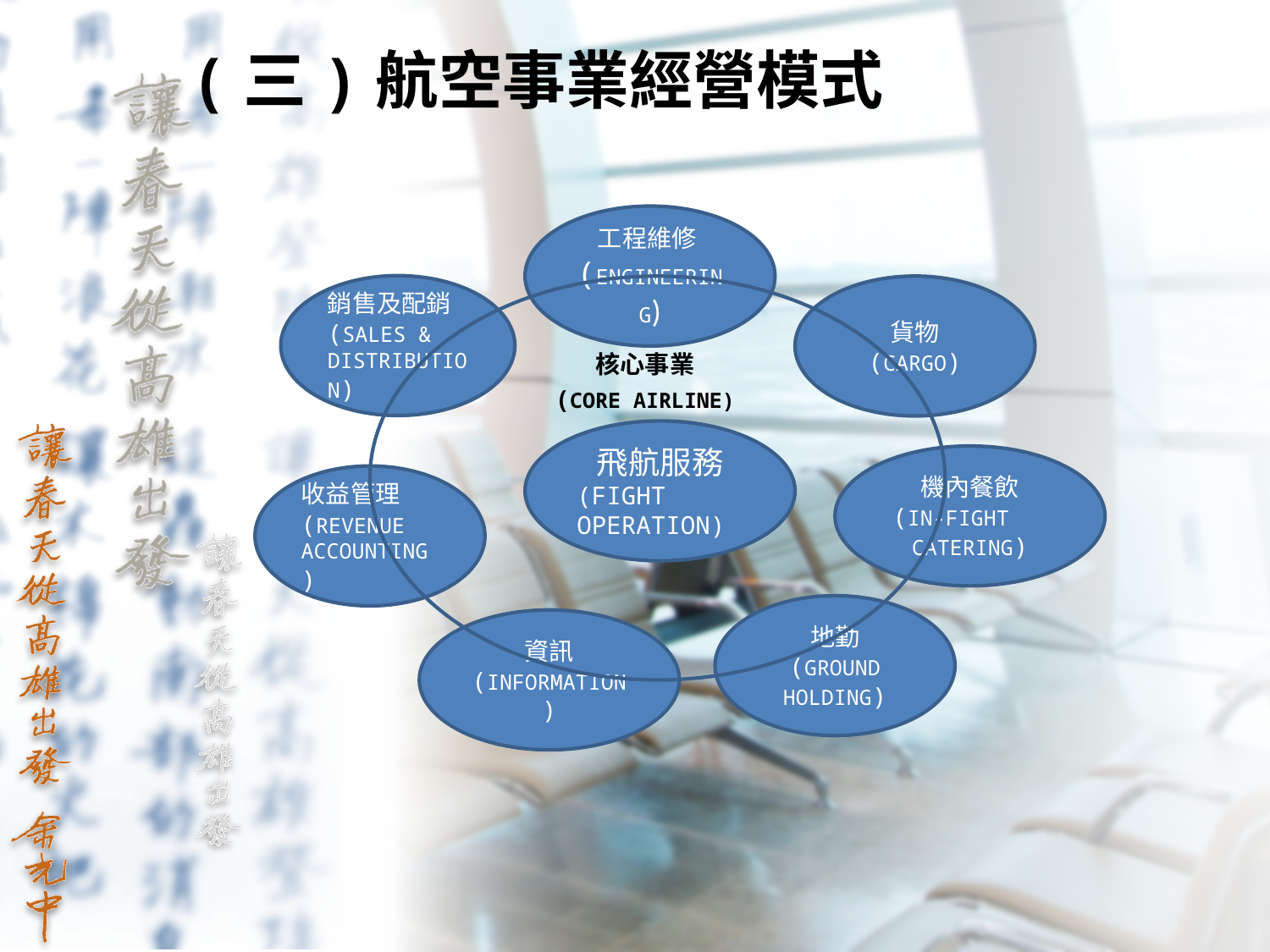

# (三)航空事業經營模式
工程維修(ENGINEERING)
銷售及配銷(SALES & DISTRIBUTION)

貨物
(CARGO)
核心事業
(CORE AIRLINE)
飛航服務
(FIGHT OPERATION)
機內餐飲
(IN-FIGHT    CATERING)
收益管理(REVENUE ACCOUNTING)
地勤
(GROUND HOLDING)
資訊
(INFORMATION)